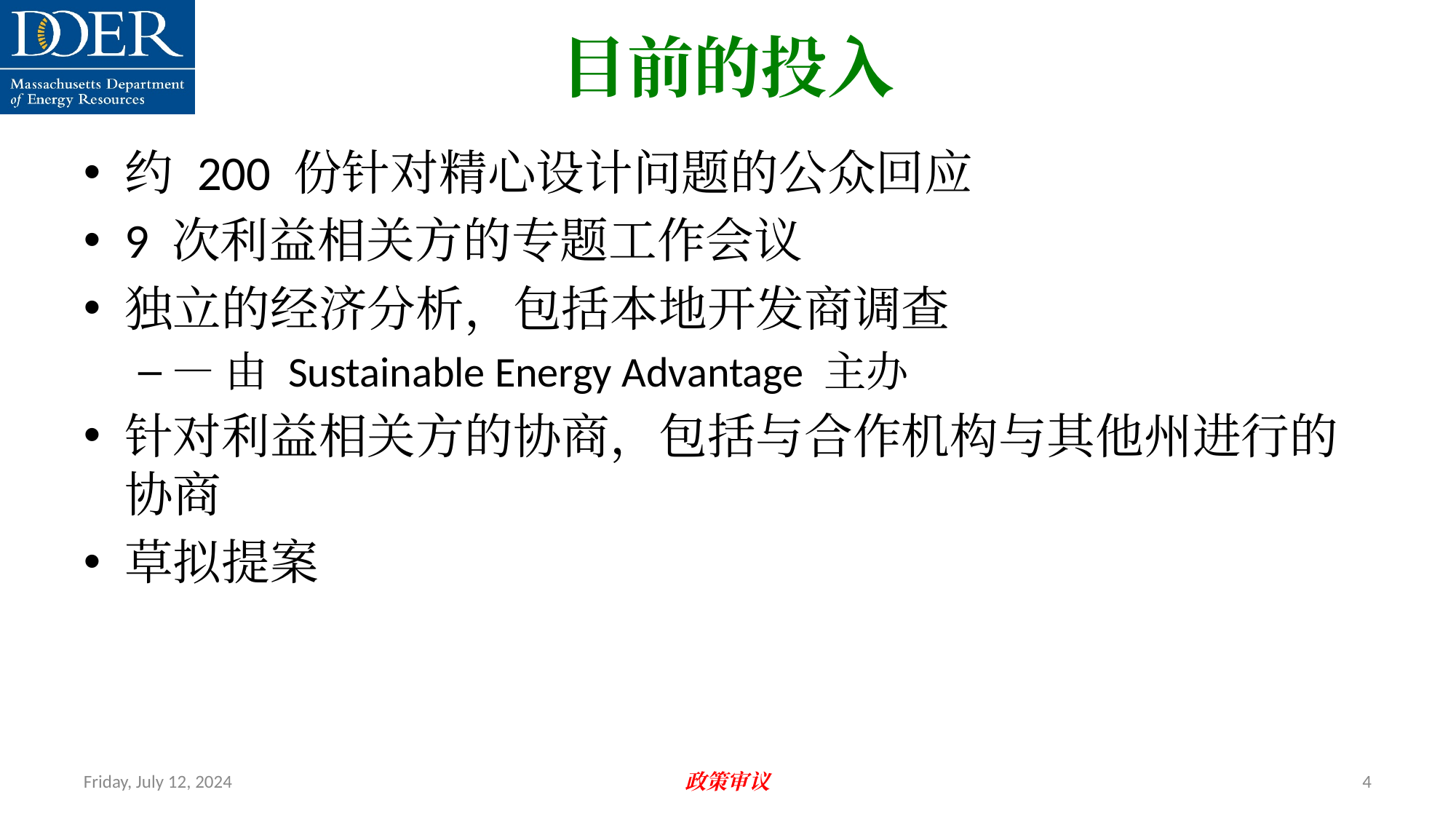

目前的投入
约 200 份针对精心设计问题的公众回应
9 次利益相关方的专题工作会议
独立的经济分析，包括本地开发商调查
—由 Sustainable Energy Advantage 主办
针对利益相关方的协商，包括与合作机构与其他州进行的协商
草拟提案
Friday, July 12, 2024
政策审议
4